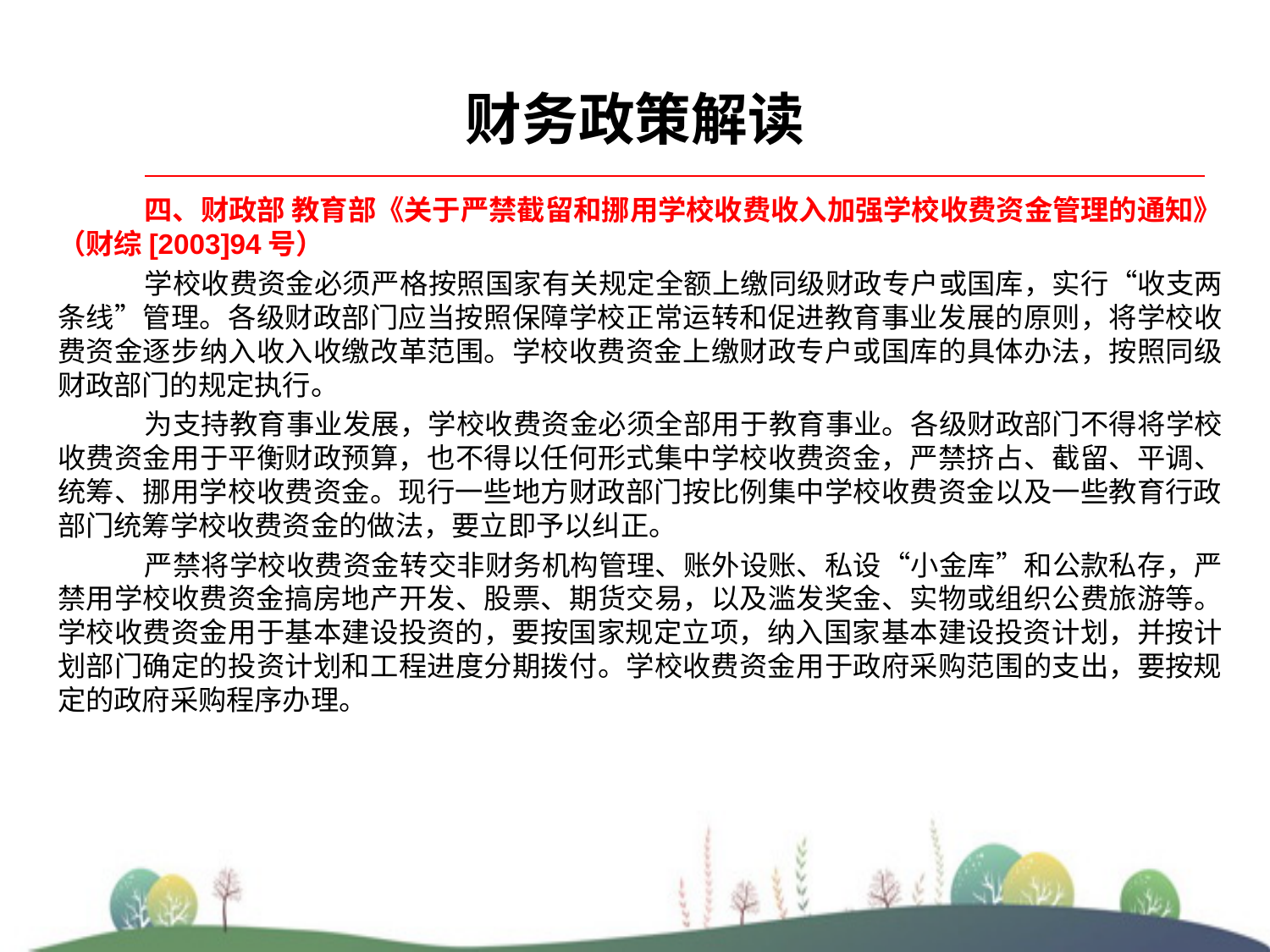

# 财务政策解读
四、财政部 教育部《关于严禁截留和挪用学校收费收入加强学校收费资金管理的通知》（财综[2003]94号）
学校收费资金必须严格按照国家有关规定全额上缴同级财政专户或国库，实行“收支两条线”管理。各级财政部门应当按照保障学校正常运转和促进教育事业发展的原则，将学校收费资金逐步纳入收入收缴改革范围。学校收费资金上缴财政专户或国库的具体办法，按照同级财政部门的规定执行。
为支持教育事业发展，学校收费资金必须全部用于教育事业。各级财政部门不得将学校收费资金用于平衡财政预算，也不得以任何形式集中学校收费资金，严禁挤占、截留、平调、统筹、挪用学校收费资金。现行一些地方财政部门按比例集中学校收费资金以及一些教育行政部门统筹学校收费资金的做法，要立即予以纠正。
严禁将学校收费资金转交非财务机构管理、账外设账、私设“小金库”和公款私存，严禁用学校收费资金搞房地产开发、股票、期货交易，以及滥发奖金、实物或组织公费旅游等。学校收费资金用于基本建设投资的，要按国家规定立项，纳入国家基本建设投资计划，并按计划部门确定的投资计划和工程进度分期拨付。学校收费资金用于政府采购范围的支出，要按规定的政府采购程序办理。